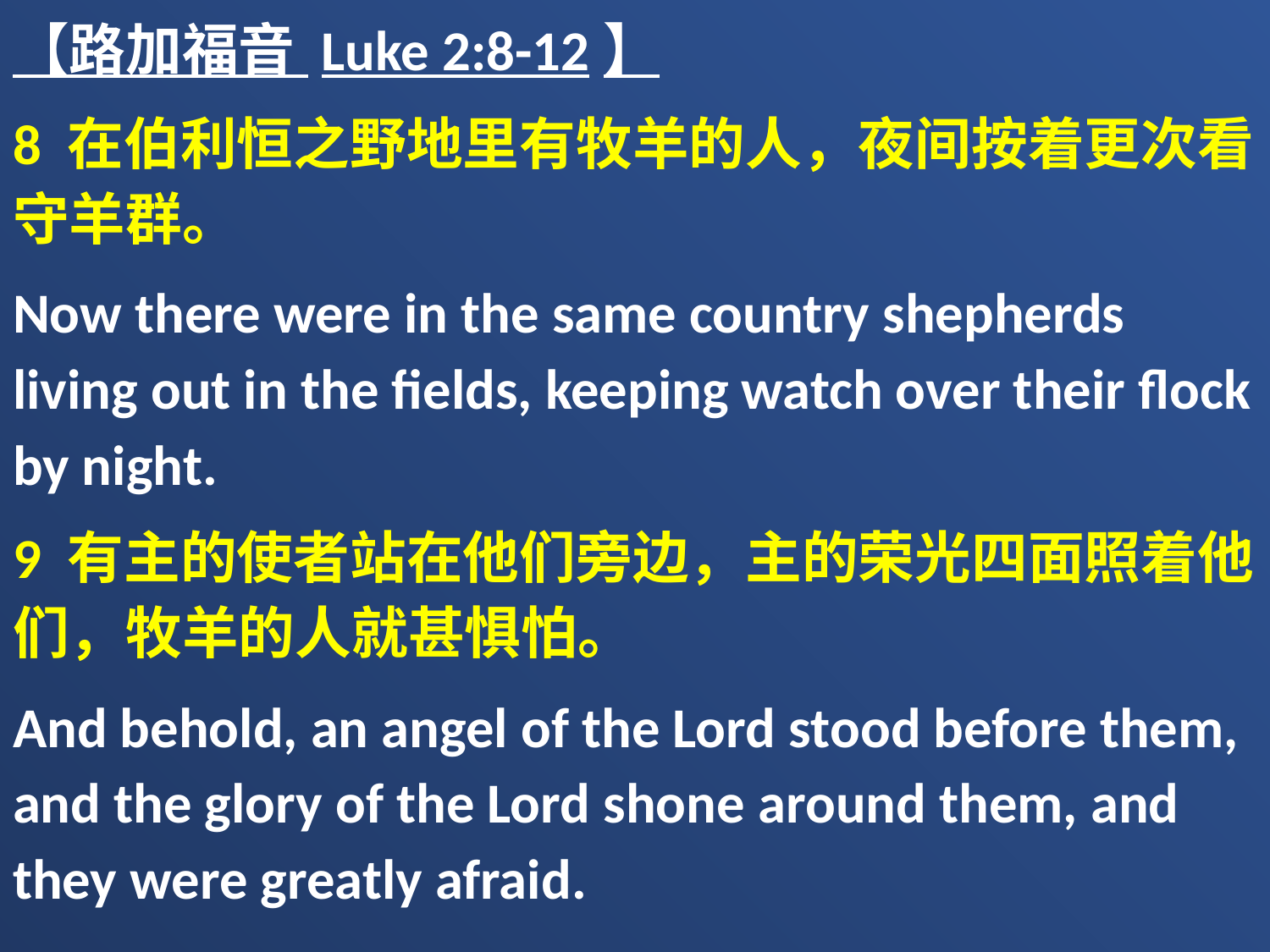

【路加福音 Luke 2:8-12】
8 在伯利恒之野地里有牧羊的人，夜间按着更次看守羊群。
Now there were in the same country shepherds living out in the fields, keeping watch over their flock by night.
9 有主的使者站在他们旁边，主的荣光四面照着他们，牧羊的人就甚惧怕。
And behold, an angel of the Lord stood before them, and the glory of the Lord shone around them, and they were greatly afraid.